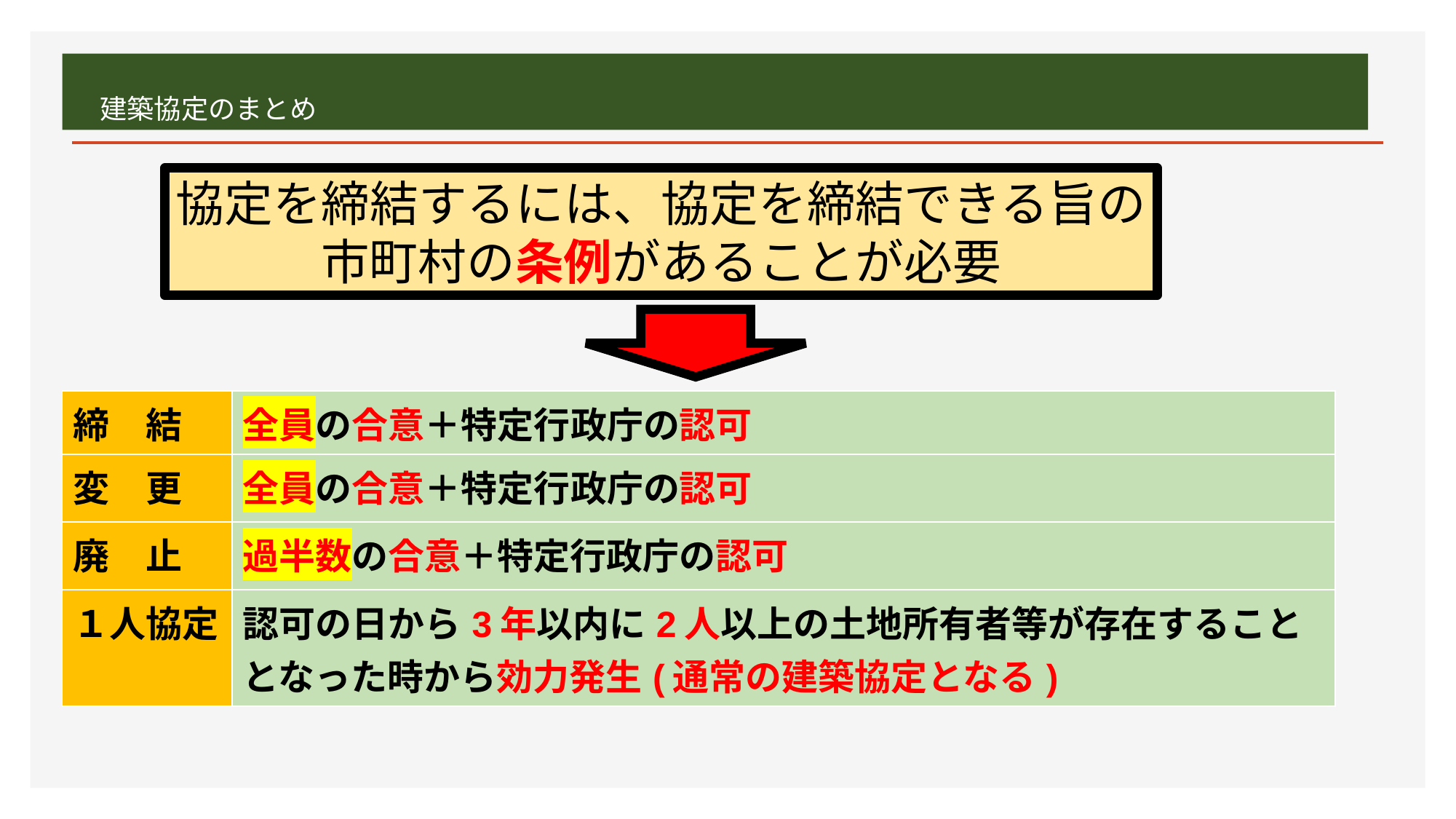

# 建築協定のまとめ
協定を締結するには、協定を締結できる旨の
市町村の条例があることが必要

| 締　結 | 全員の合意＋特定行政庁の認可 |
| --- | --- |
| 変　更 | 全員の合意＋特定行政庁の認可 |
| 廃　止 | 過半数の合意＋特定行政庁の認可 |
| １人協定 | 認可の日から3年以内に2人以上の土地所有者等が存在することとなった時から効力発生(通常の建築協定となる) |